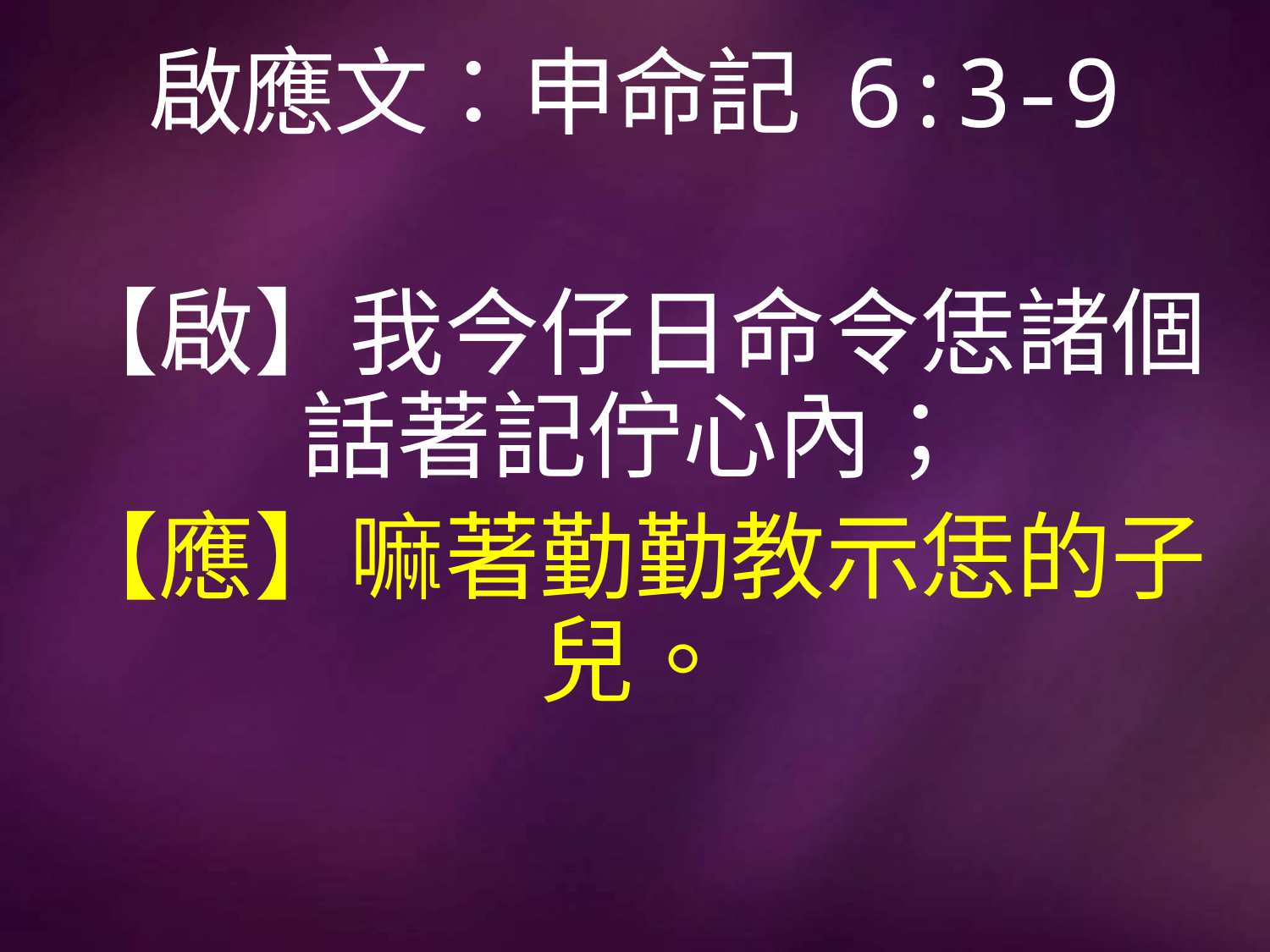

# 啟應文：申命記 6:3-9
【啟】我今仔日命令恁諸個話著記佇心內；
【應】嘛著勤勤教示恁的子兒。